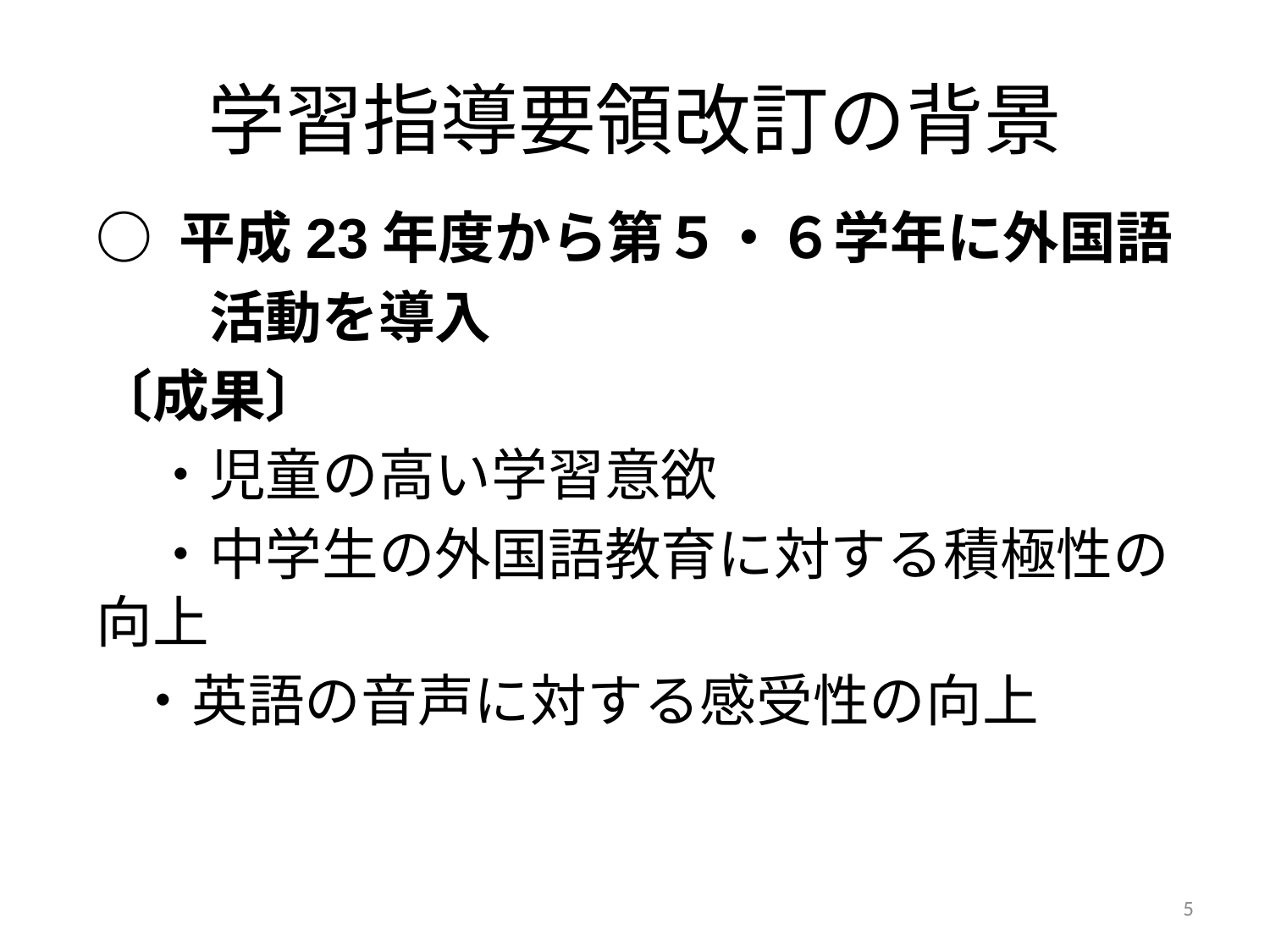

# 学習指導要領改訂の背景
○ 平成23年度から第５・６学年に外国語
　　活動を導入
〔成果〕
　・児童の高い学習意欲
　・中学生の外国語教育に対する積極性の向上
  ・英語の音声に対する感受性の向上
5